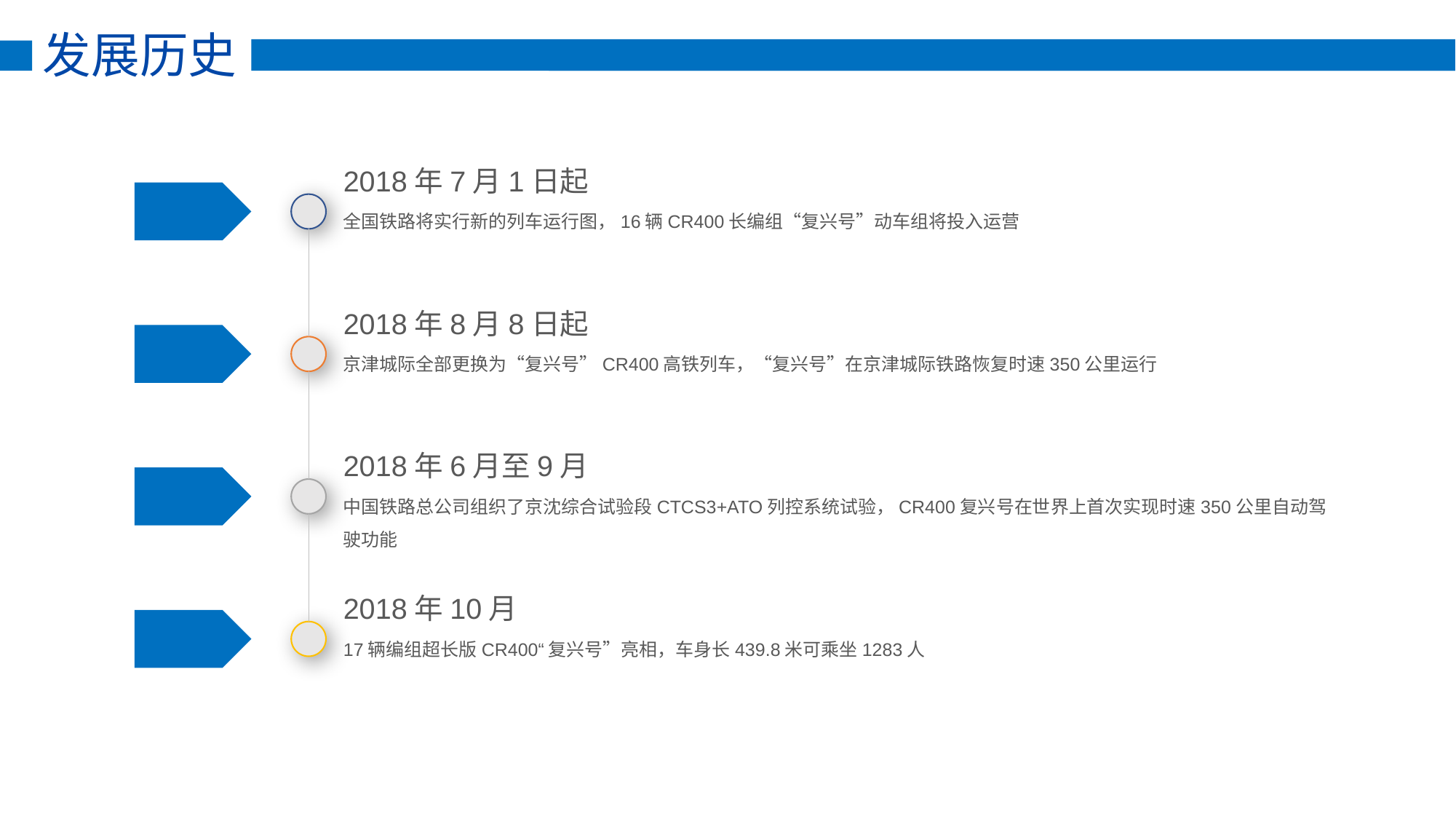

发展历史

2018年7月1日起
全国铁路将实行新的列车运行图，16辆CR400长编组“复兴号”动车组将投入运营

2018年8月8日起
京津城际全部更换为“复兴号”CR400高铁列车，“复兴号”在京津城际铁路恢复时速350公里运行

2018年6月至9月
中国铁路总公司组织了京沈综合试验段CTCS3+ATO列控系统试验，CR400复兴号在世界上首次实现时速350公里自动驾驶功能

2018年10月
17辆编组超长版CR400“复兴号”亮相，车身长439.8米可乘坐1283人